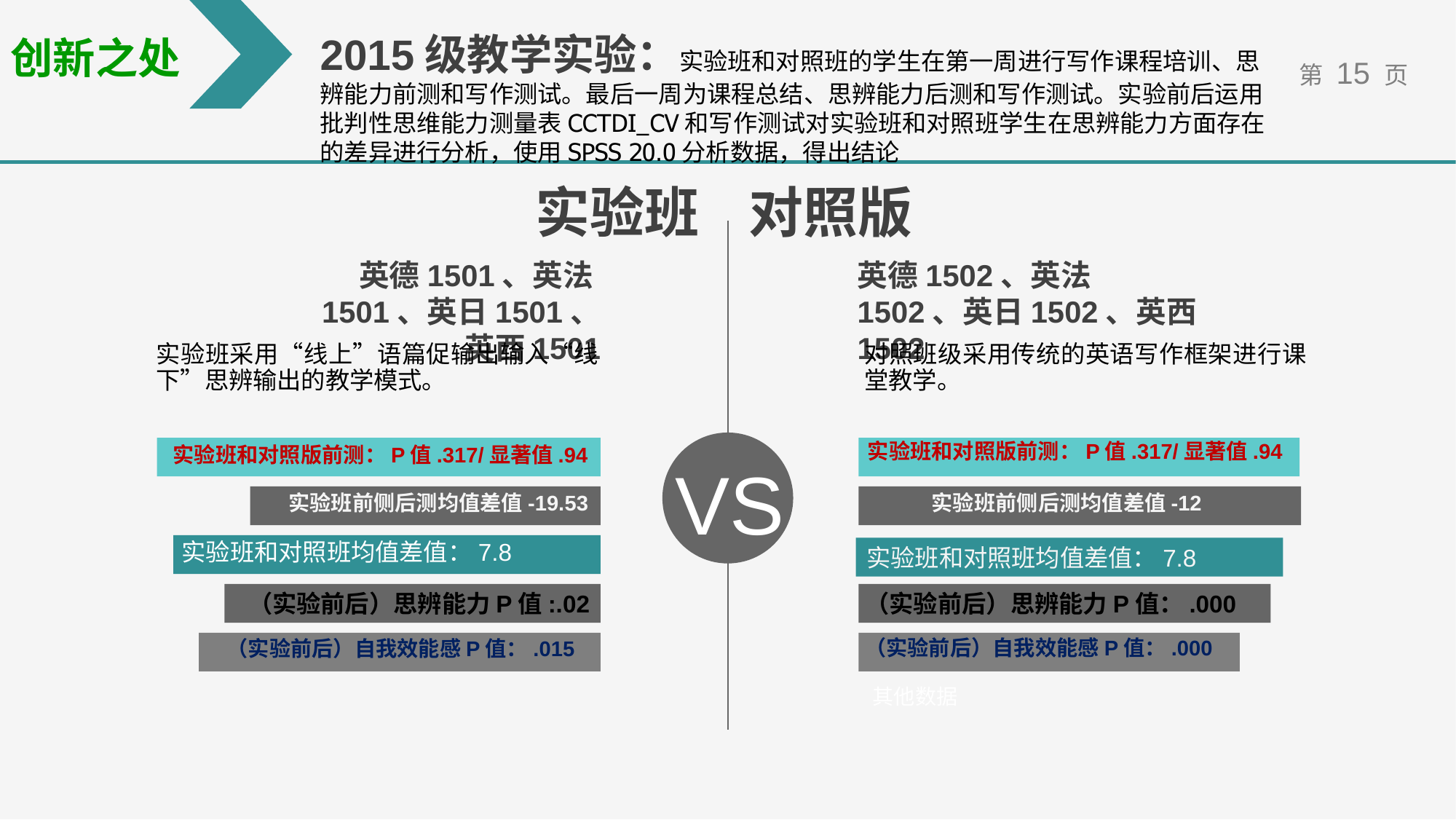

2015级教学实验：实验班和对照班的学生在第一周进行写作课程培训、思辨能力前测和写作测试。最后一周为课程总结、思辨能力后测和写作测试。实验前后运用批判性思维能力测量表CCTDI_CV和写作测试对实验班和对照班学生在思辨能力方面存在的差异进行分析，使用SPSS 20.0分析数据，得出结论
创新之处
实验班    对照版
英德1501、英法1501、英日1501、英西1501
英德1502、英法1502、英日1502、英西1502
实验班采用“线上”语篇促输出输入“线下”思辨输出的教学模式。
对照班级采用传统的英语写作框架进行课堂教学。

VS

实验班和对照版前测：P值.317/显著值.94

实验班和对照版前测：P值.317/显著值.94

实验班前侧后测均值差值-19.53
实验班前侧后测均值差值-12

实验班和对照班均值差值：7.8
实验班和对照班均值差值：7.8
（实验前后）思辨能力P值:.02

（实验前后）思辨能力P值：.000

（实验前后）自我效能感P值：.000

（实验前后）自我效能感P值：.015

其他数据